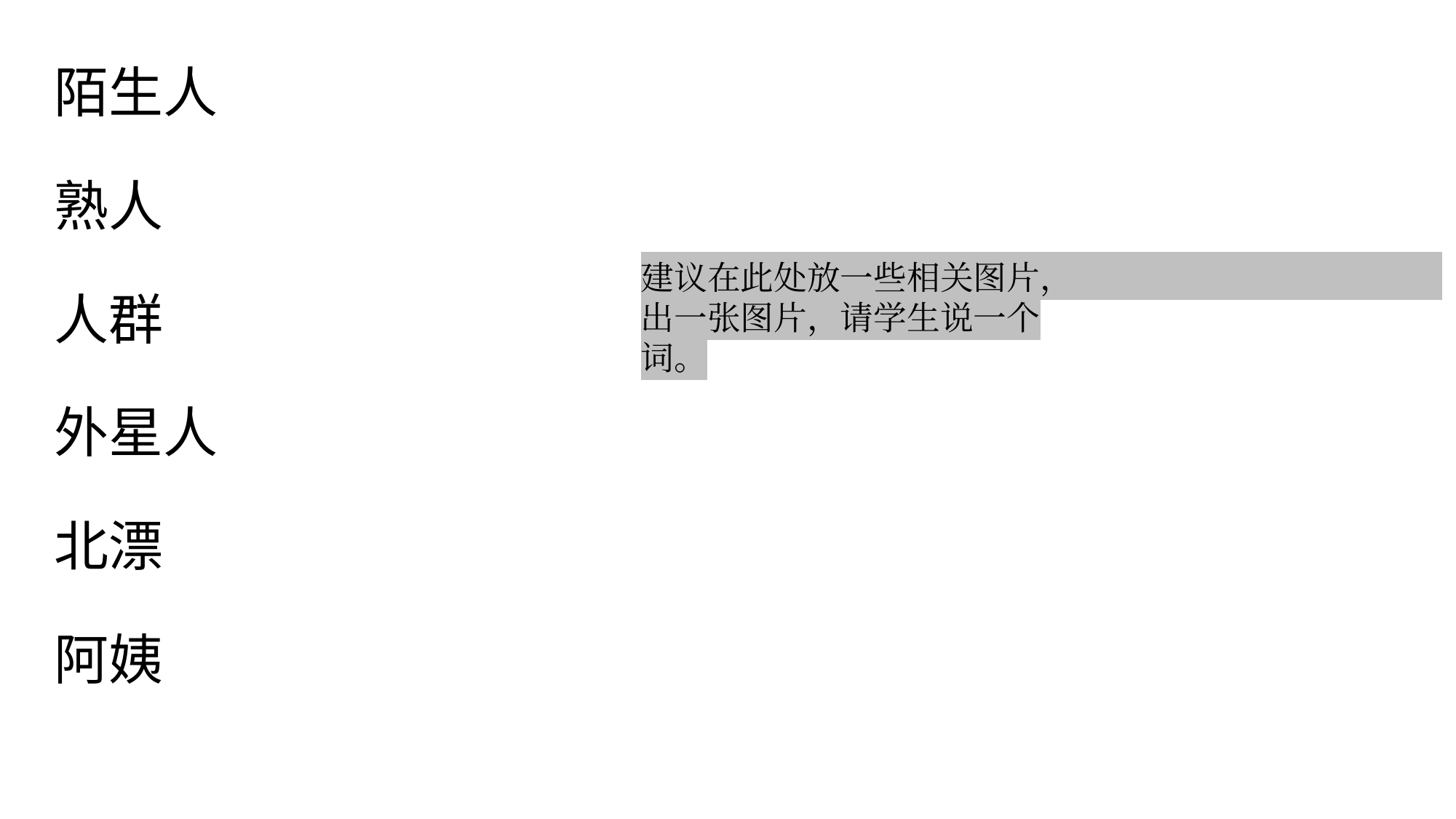

陌生人
熟人
人群
外星人
北漂
阿姨
建议在此处放一些相关图片，出一张图片，请学生说一个词。